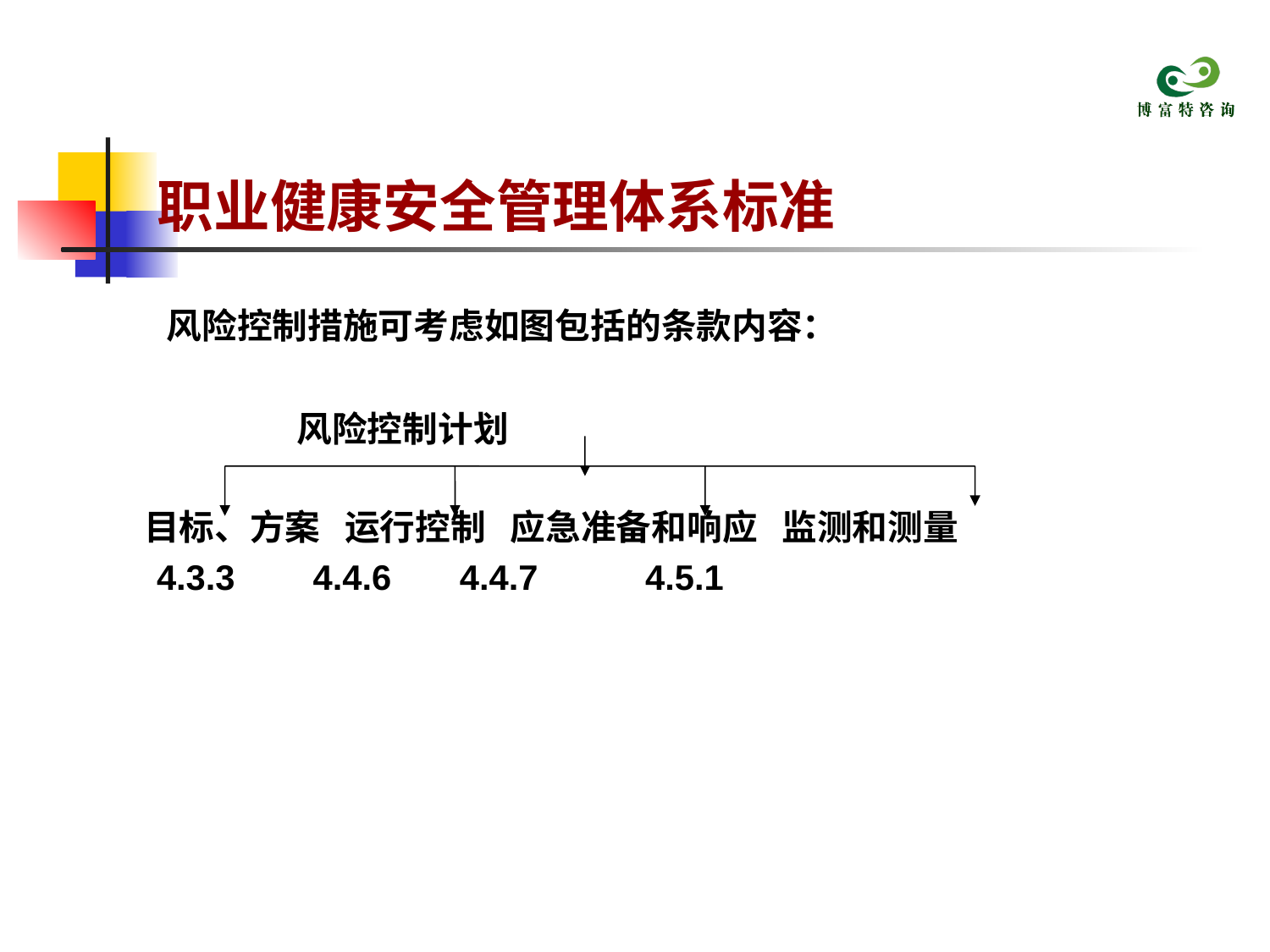

# 职业健康安全管理体系标准
  风险控制措施可考虑如图包括的条款内容：

                    风险控制计划

 目标、方案   运行控制   应急准备和响应   监测和测量
   4.3.3        4.4.6       4.4.7           4.5.1

69